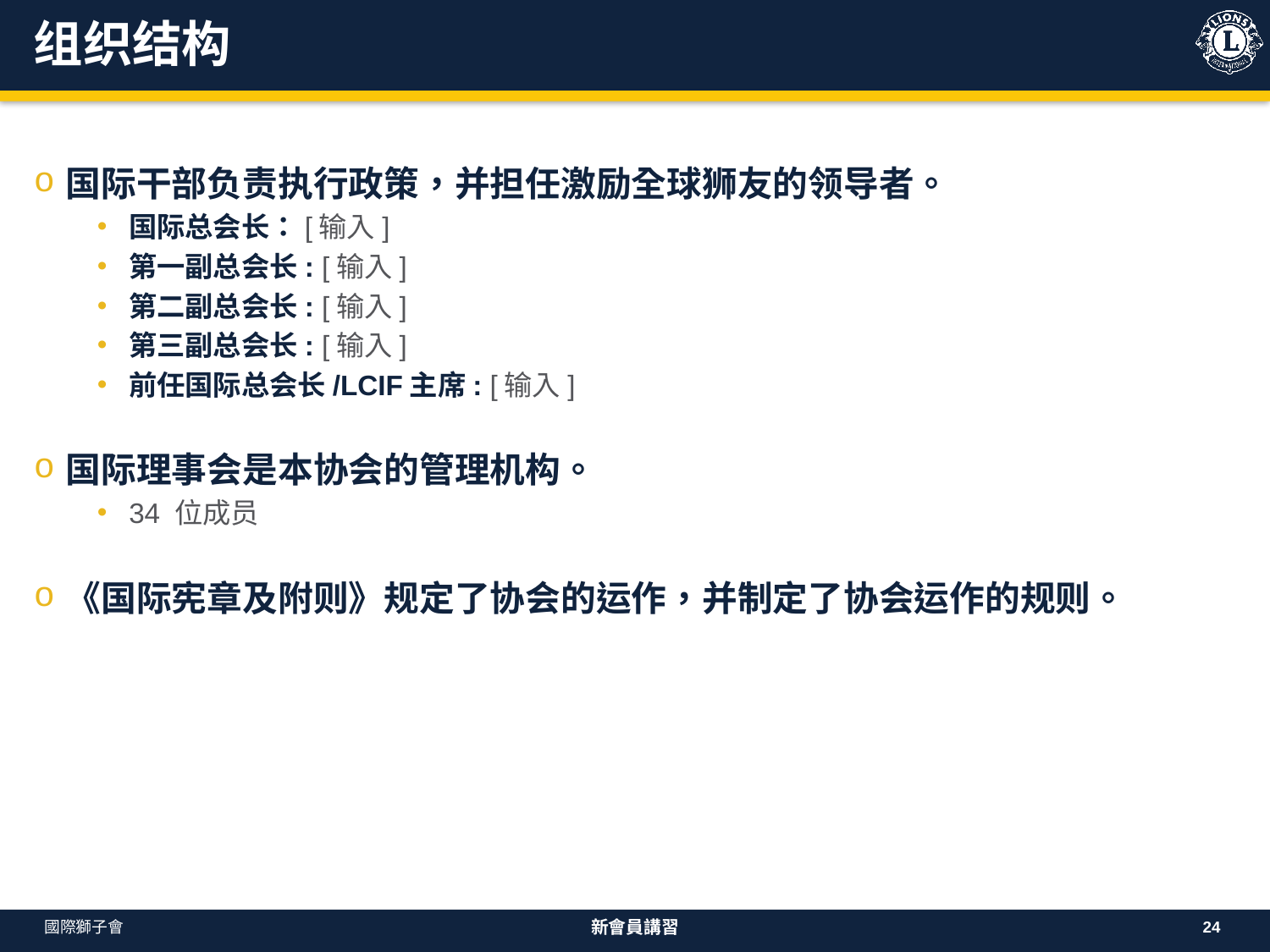

# 组织结构
国际干部负责执行政策，并担任激励全球狮友的领导者。
国际总会长：[输入]
第一副总会长: [输入]
第二副总会长: [输入]
第三副总会长: [输入]
前任国际总会长/LCIF主席: [输入]

国际理事会是本协会的管理机构。
34 位成员

《国际宪章及附则》规定了协会的运作，并制定了协会运作的规则。